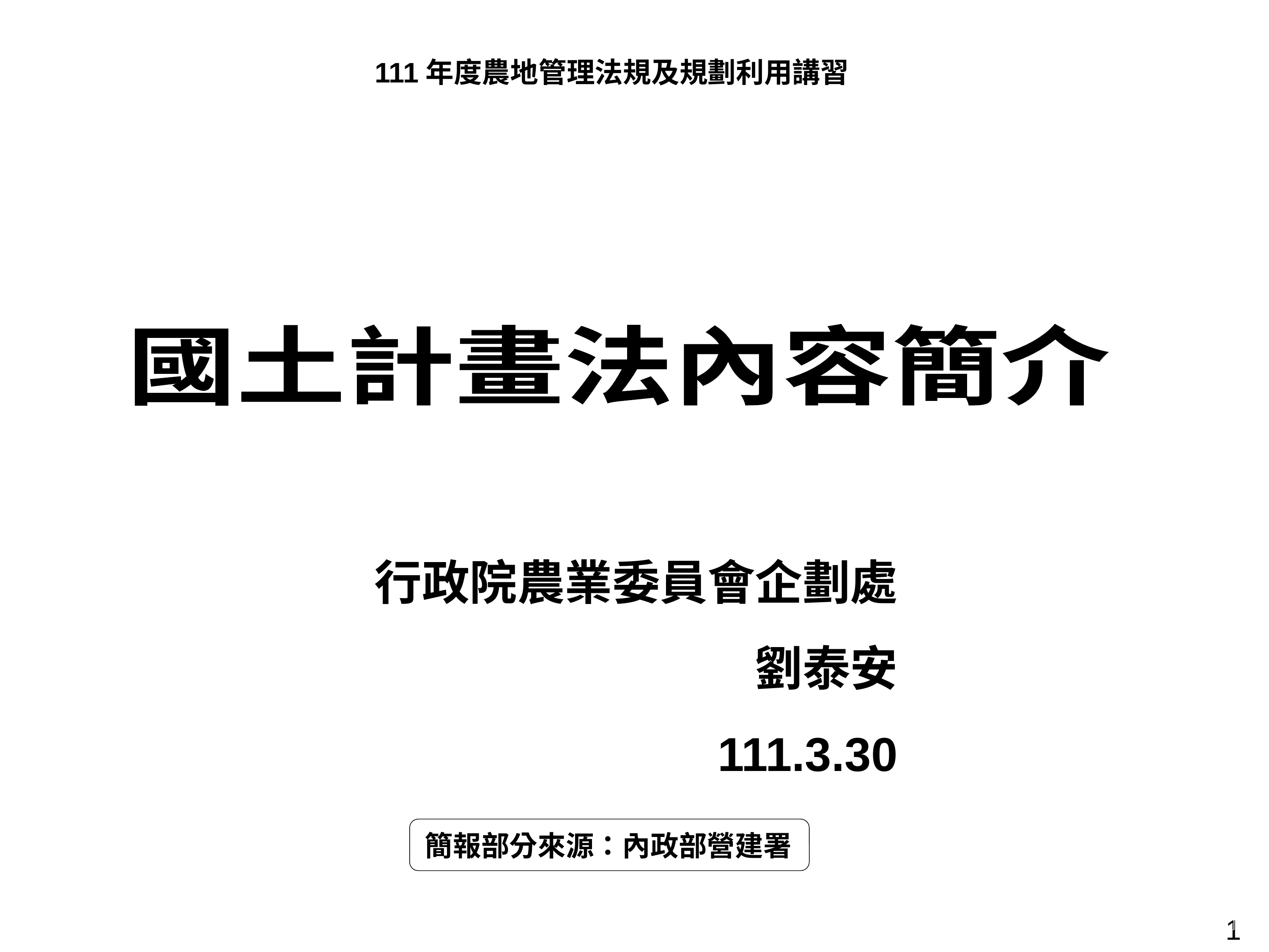

111年度農地管理法規及規劃利用講習
國土計畫法內容簡介
行政院農業委員會企劃處
劉泰安
111.3.30
簡報部分來源：內政部營建署
1